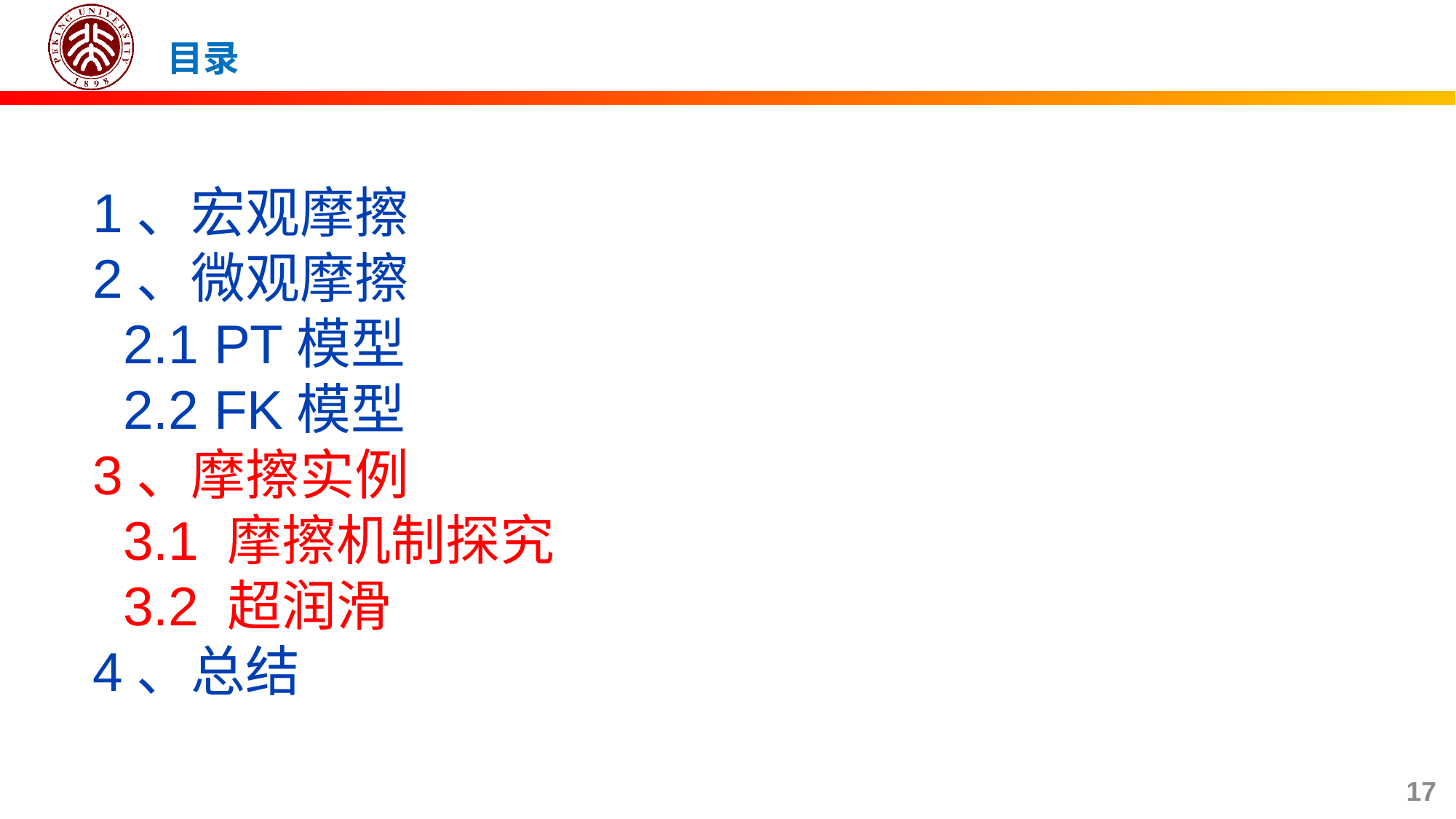

目录
1、宏观摩擦
2、微观摩擦
  2.1 PT模型
  2.2 FK模型
3、摩擦实例
  3.1 摩擦机制探究
  3.2 超润滑
4、总结
17